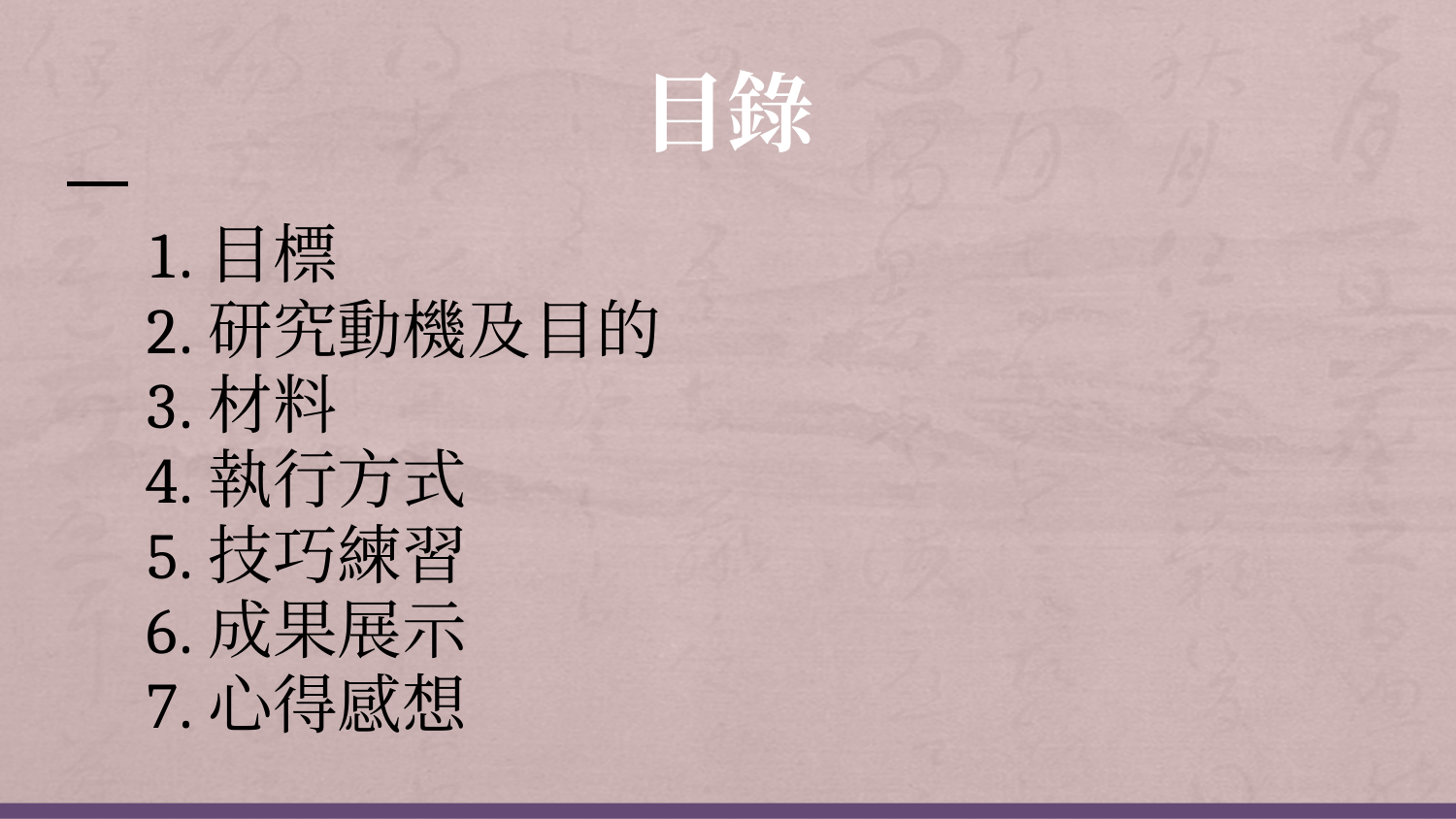

# 目錄
      1.目標
      2.研究動機及目的
      3.材料
      4.執行方式
      5.技巧練習
      6.成果展示
      7.心得感想